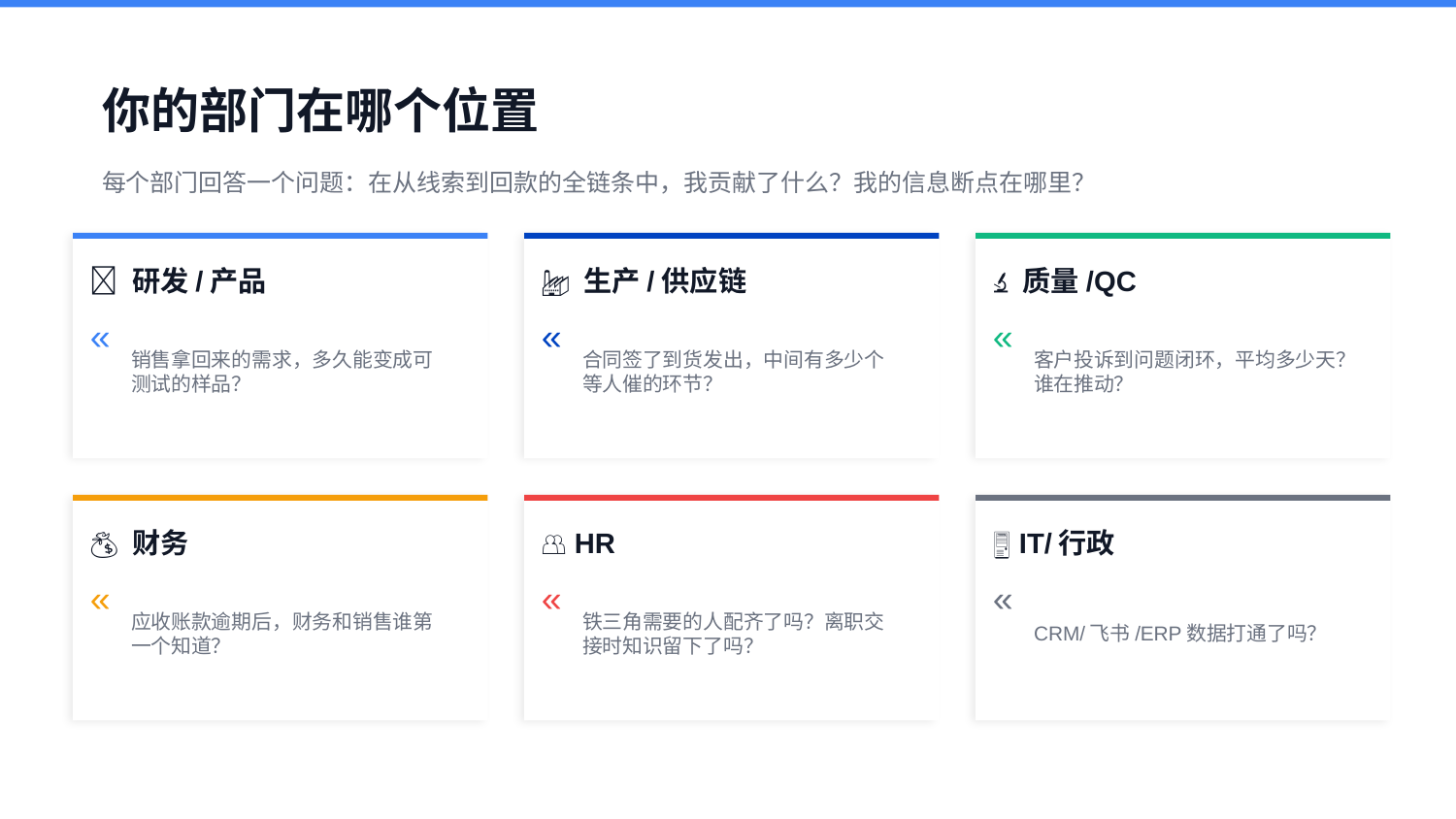

你的部门在哪个位置
每个部门回答一个问题：在从线索到回款的全链条中，我贡献了什么？我的信息断点在哪里？

🧪 研发/产品
🏭 生产/供应链
🔬 质量/QC
«
«
«
销售拿回来的需求，多久能变成可测试的样品？
合同签了到货发出，中间有多少个等人催的环节？
客户投诉到问题闭环，平均多少天？谁在推动？

💰 财务
👥 HR
🖥 IT/行政
«
«
«
应收账款逾期后，财务和销售谁第一个知道？
铁三角需要的人配齐了吗？离职交接时知识留下了吗？
CRM/飞书/ERP数据打通了吗？